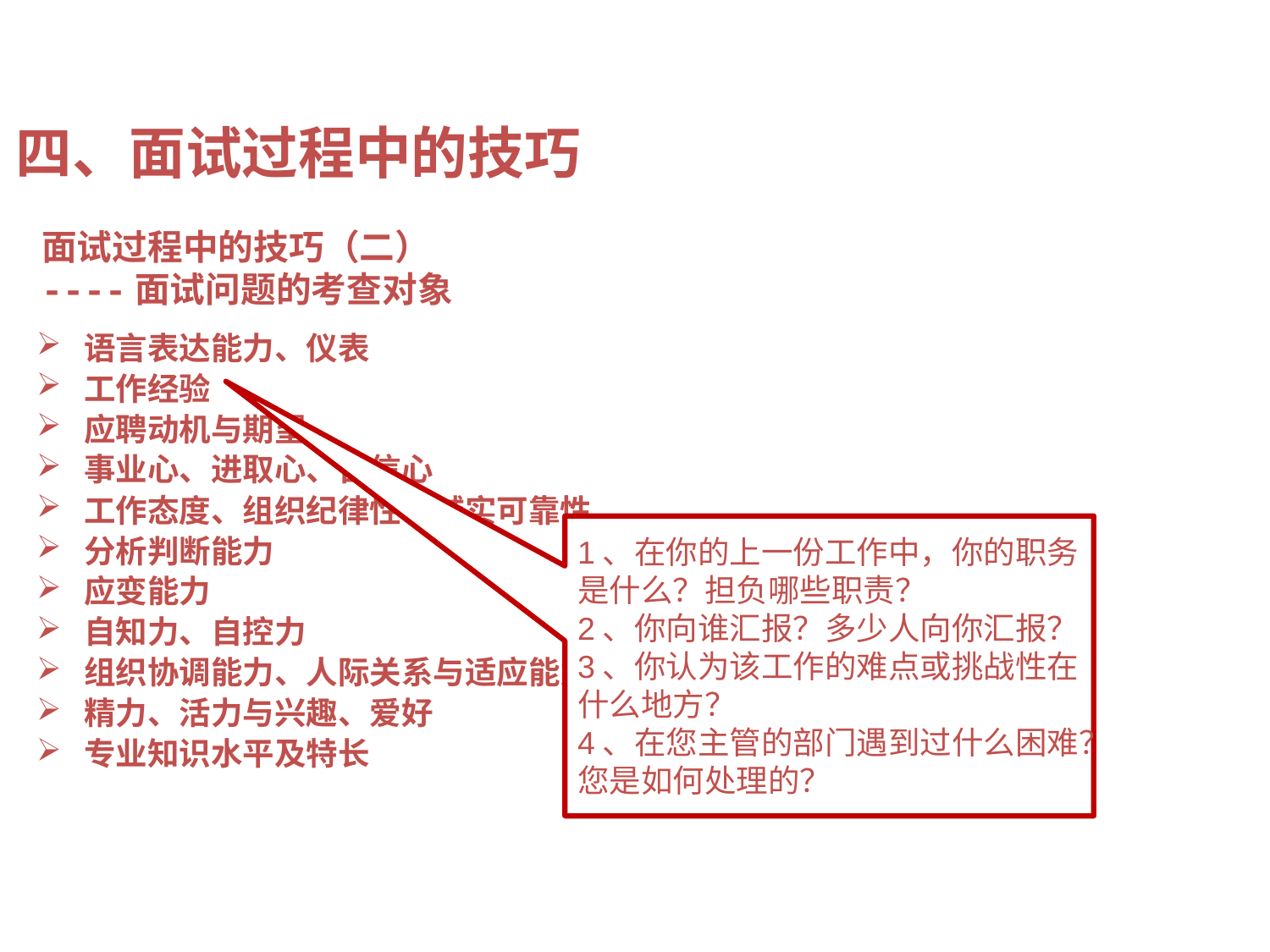

四、面试过程中的技巧
面试过程中的技巧（二）
----面试问题的考查对象
语言表达能力、仪表
工作经验
应聘动机与期望
事业心、进取心、自信心
工作态度、组织纪律性、诚实可靠性
分析判断能力
应变能力
自知力、自控力
组织协调能力、人际关系与适应能力
精力、活力与兴趣、爱好
专业知识水平及特长

1、在你的上一份工作中，你的职务是什么？担负哪些职责？
2、你向谁汇报？多少人向你汇报？
3、你认为该工作的难点或挑战性在什么地方？
4、在您主管的部门遇到过什么困难？您是如何处理的？